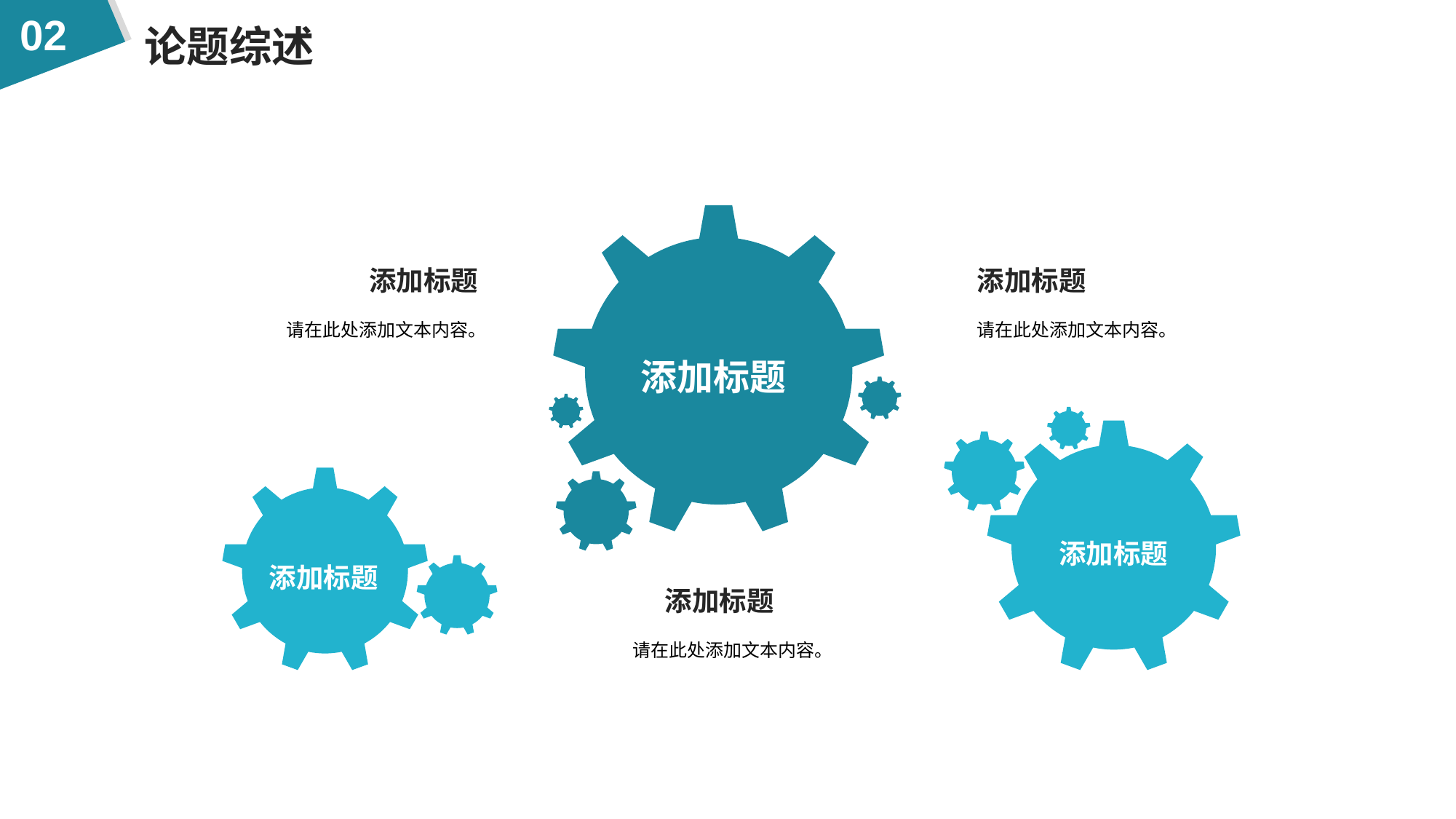

02
论题综述

添加标题
添加标题
请在此处添加文本内容。
请在此处添加文本内容。
添加标题

添加标题
添加标题

添加标题
请在此处添加文本内容。